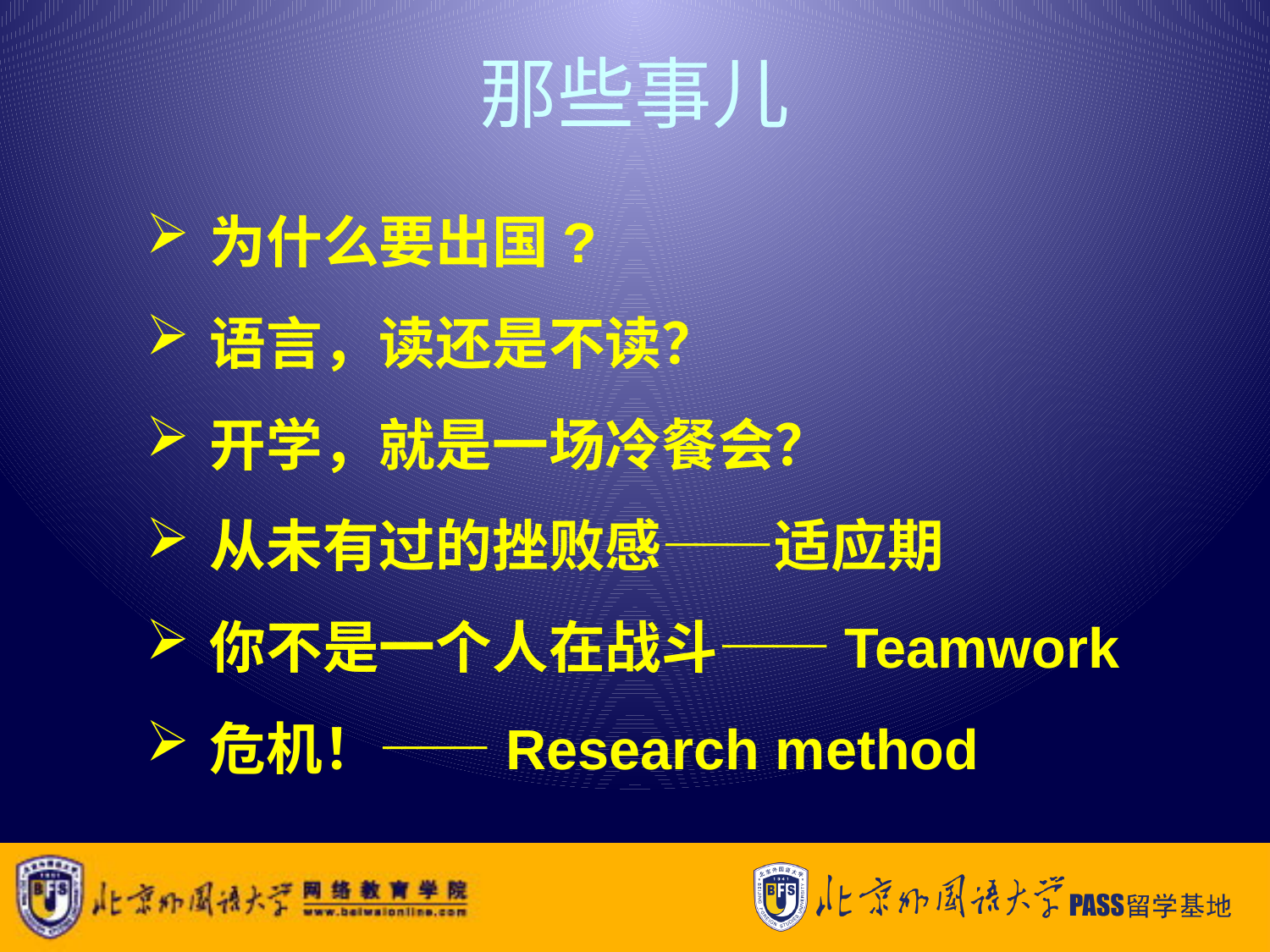

# 那些事儿
为什么要出国?
语言，读还是不读？
开学，就是一场冷餐会？
从未有过的挫败感——适应期
你不是一个人在战斗——Teamwork
危机！——Research method